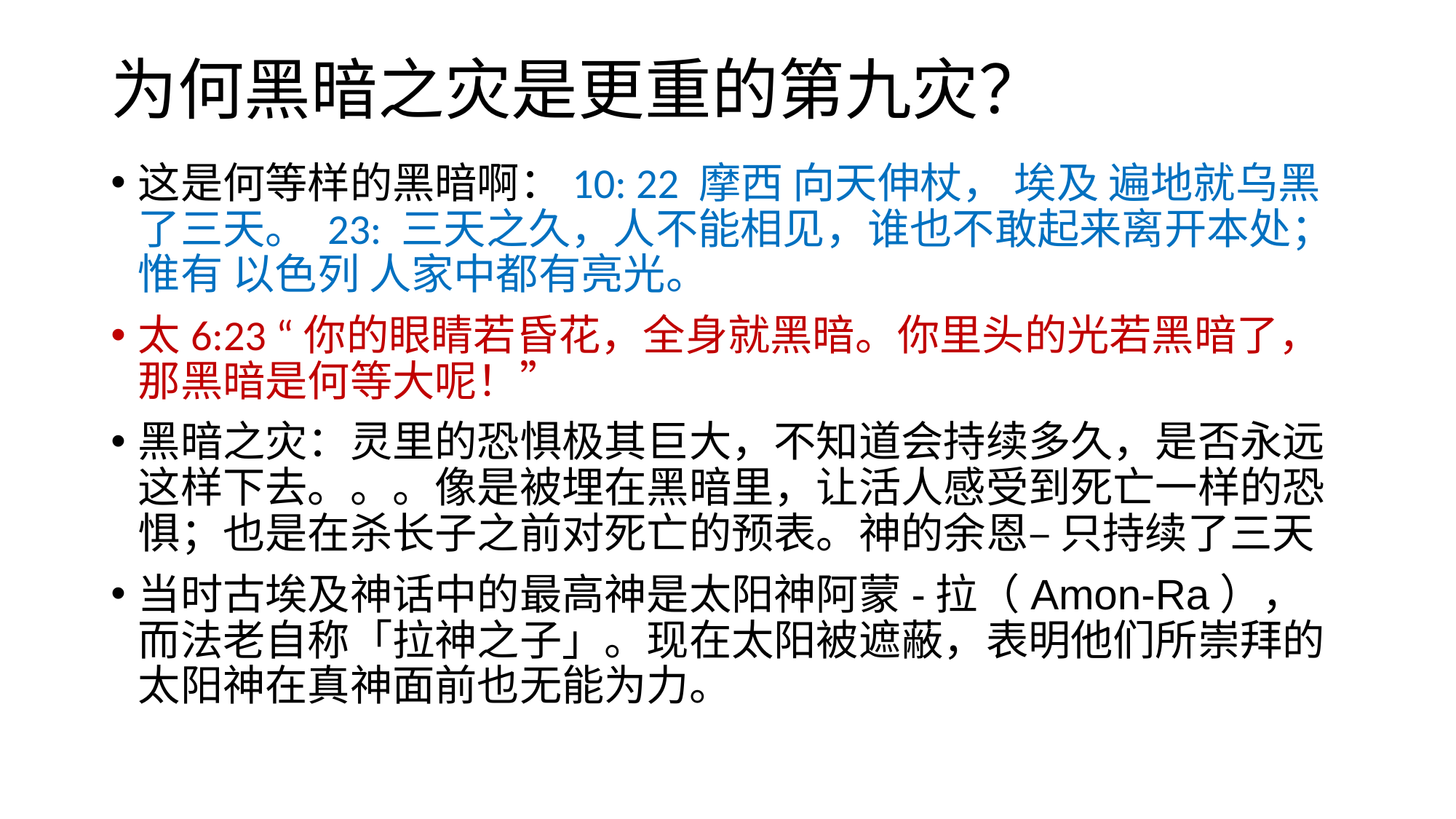

# 为何黑暗之灾是更重的第九灾？
这是何等样的黑暗啊：10: 22 摩西 向天伸杖， 埃及 遍地就乌黑了三天。 23: 三天之久，人不能相见，谁也不敢起来离开本处；惟有 以色列 人家中都有亮光。
太6:23 “你的眼睛若昏花，全身就黑暗。你里头的光若黑暗了，那黑暗是何等大呢！”
黑暗之灾：灵里的恐惧极其巨大，不知道会持续多久，是否永远这样下去。。。像是被埋在黑暗里，让活人感受到死亡一样的恐惧；也是在杀长子之前对死亡的预表。神的余恩– 只持续了三天
当时古埃及神话中的最高神是太阳神阿蒙-拉（Amon-Ra），而法老自称「拉神之子」。现在太阳被遮蔽，表明他们所崇拜的太阳神在真神面前也无能为力。